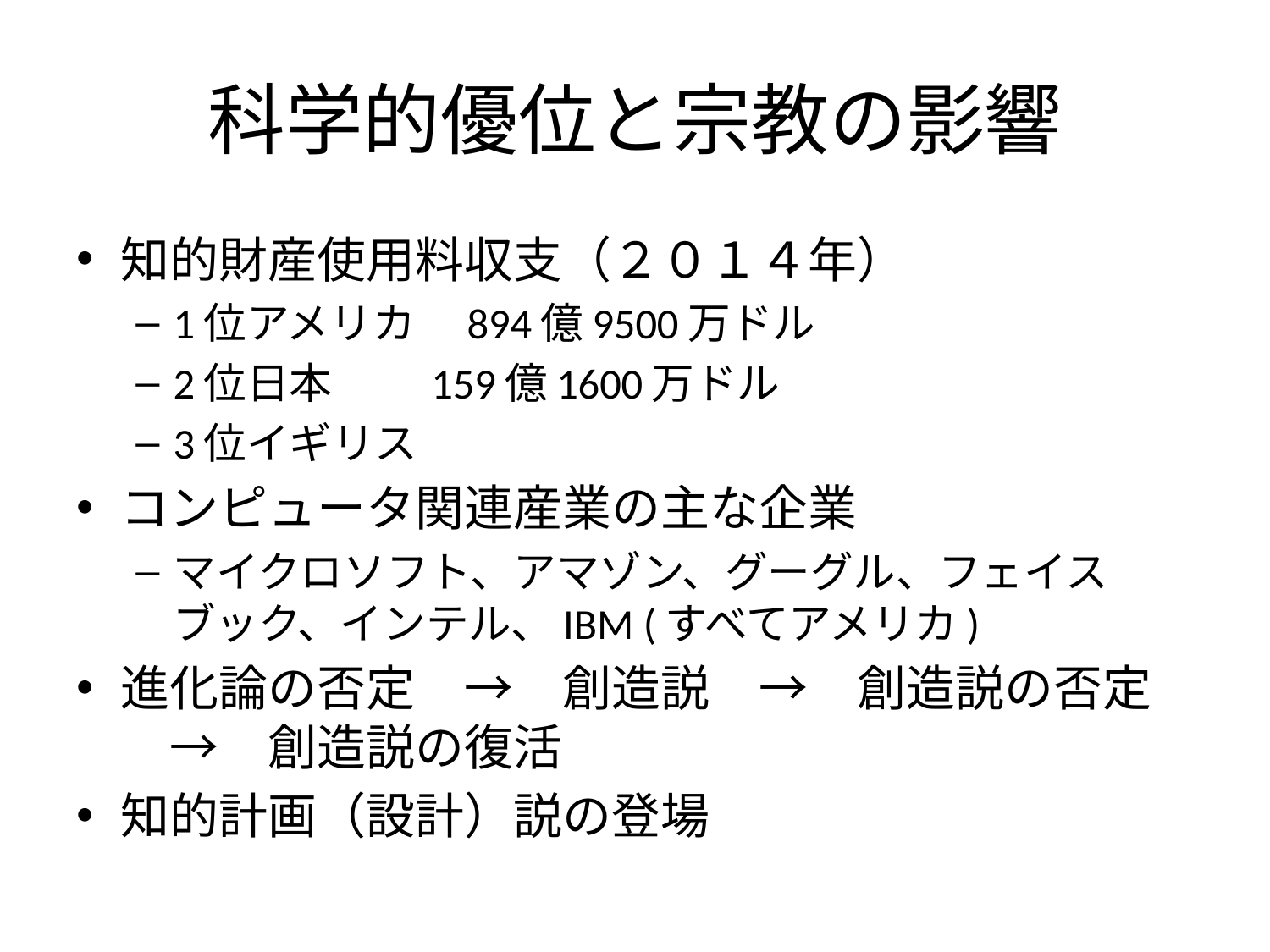

# 科学的優位と宗教の影響
知的財産使用料収支（２０１４年）
1位アメリカ　894億9500万ドル
2位日本　     159億1600万ドル
3位イギリス
コンピュータ関連産業の主な企業
マイクロソフト、アマゾン、グーグル、フェイスブック、インテル、IBM (すべてアメリカ)
進化論の否定　→　創造説　→　創造説の否定　→　創造説の復活
知的計画（設計）説の登場